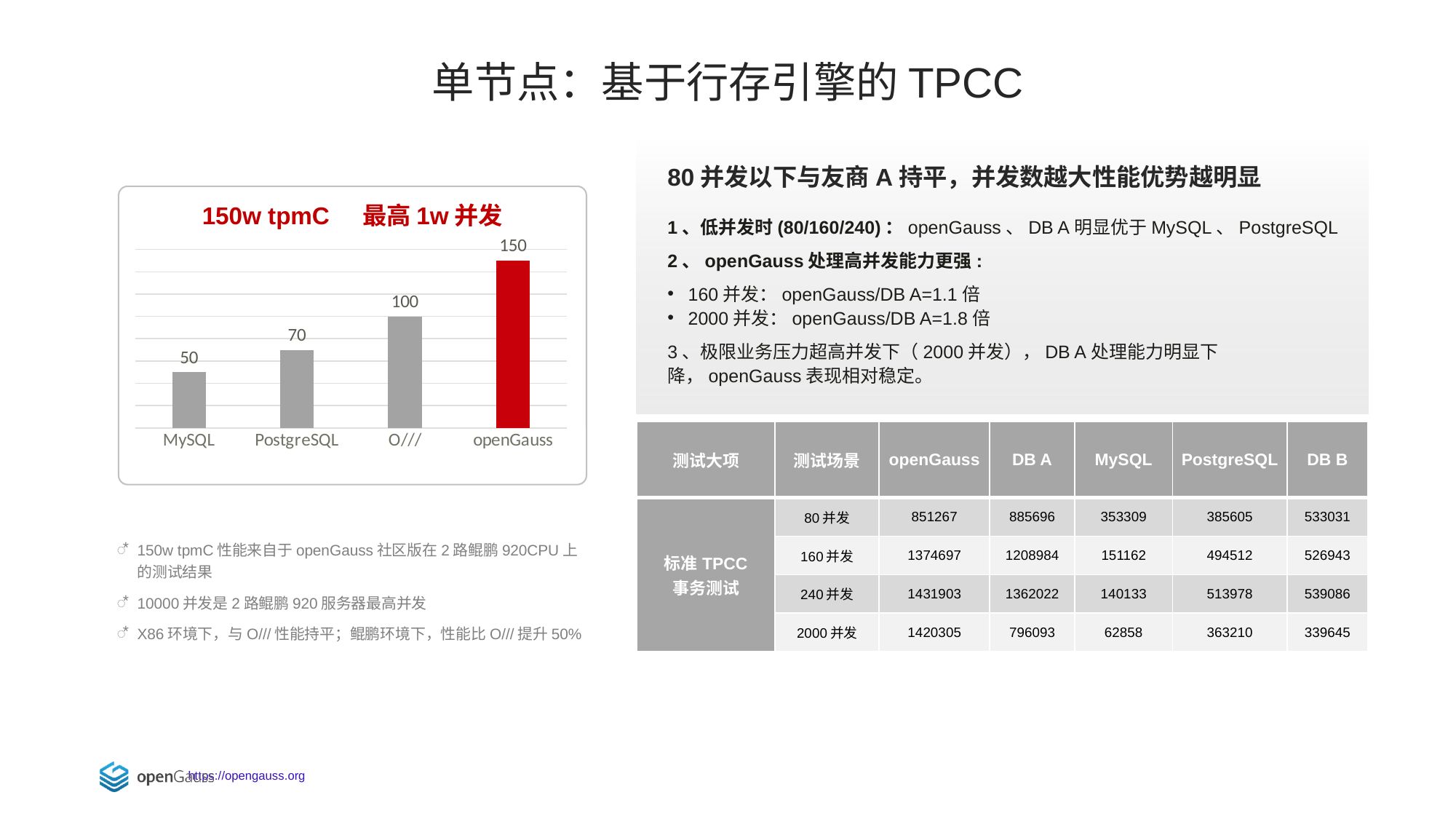

单节点：基于行存引擎的TPCC

80并发以下与友商A持平，并发数越大性能优势越明显

### Chart

| Category | 性能 |
|---|---|
| MySQL | 50.0 |
| PostgreSQL | 70.0 |
| O/// | 100.0 |
| openGauss | 150.0 |
150w tpmC    最高1w并发
1、低并发时(80/160/240)：openGauss、DB A明显优于MySQL、PostgreSQL
2、openGauss处理高并发能力更强:
160并发：openGauss/DB A=1.1倍
2000并发：openGauss/DB A=1.8倍
3、极限业务压力超高并发下（2000并发），DB A处理能力明显下降，openGauss表现相对稳定。
| 测试大项 | 测试场景 | openGauss | DB A | MySQL | PostgreSQL | DB B |
| --- | --- | --- | --- | --- | --- | --- |
| 标准TPCC 事务测试 | 80并发 | 851267 | 885696 | 353309 | 385605 | 533031 |
|  | 160并发 | 1374697 | 1208984 | 151162 | 494512 | 526943 |
|  | 240并发 | 1431903 | 1362022 | 140133 | 513978 | 539086 |
|  | 2000并发 | 1420305 | 796093 | 62858 | 363210 | 339645 |
150w tpmC性能来自于openGauss社区版在2路鲲鹏920CPU上的测试结果
10000并发是2路鲲鹏920服务器最高并发
X86环境下，与O///性能持平；鲲鹏环境下，性能比O///提升50%